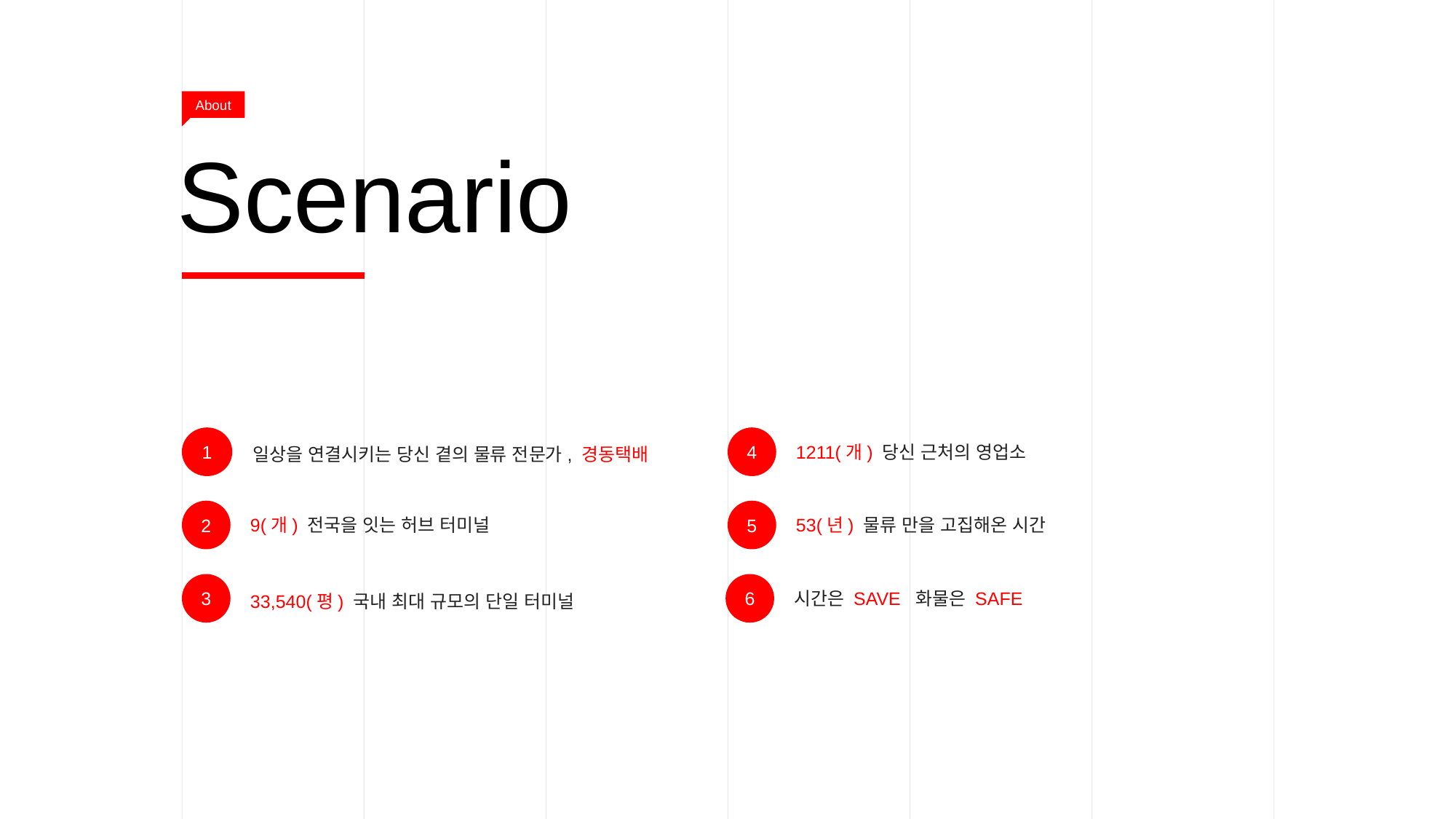

About

# Scenario
1
일상을 연결시키는 당신 곁의 물류 전문가, 경동택배
4
1211(개) 당신 근처의 영업소
2
9(개) 전국을 잇는 허브 터미널
5
53(년) 물류 만을 고집해온 시간
3
33,540(평) 국내 최대 규모의 단일 터미널
6
시간은 SAVE  화물은 SAFE